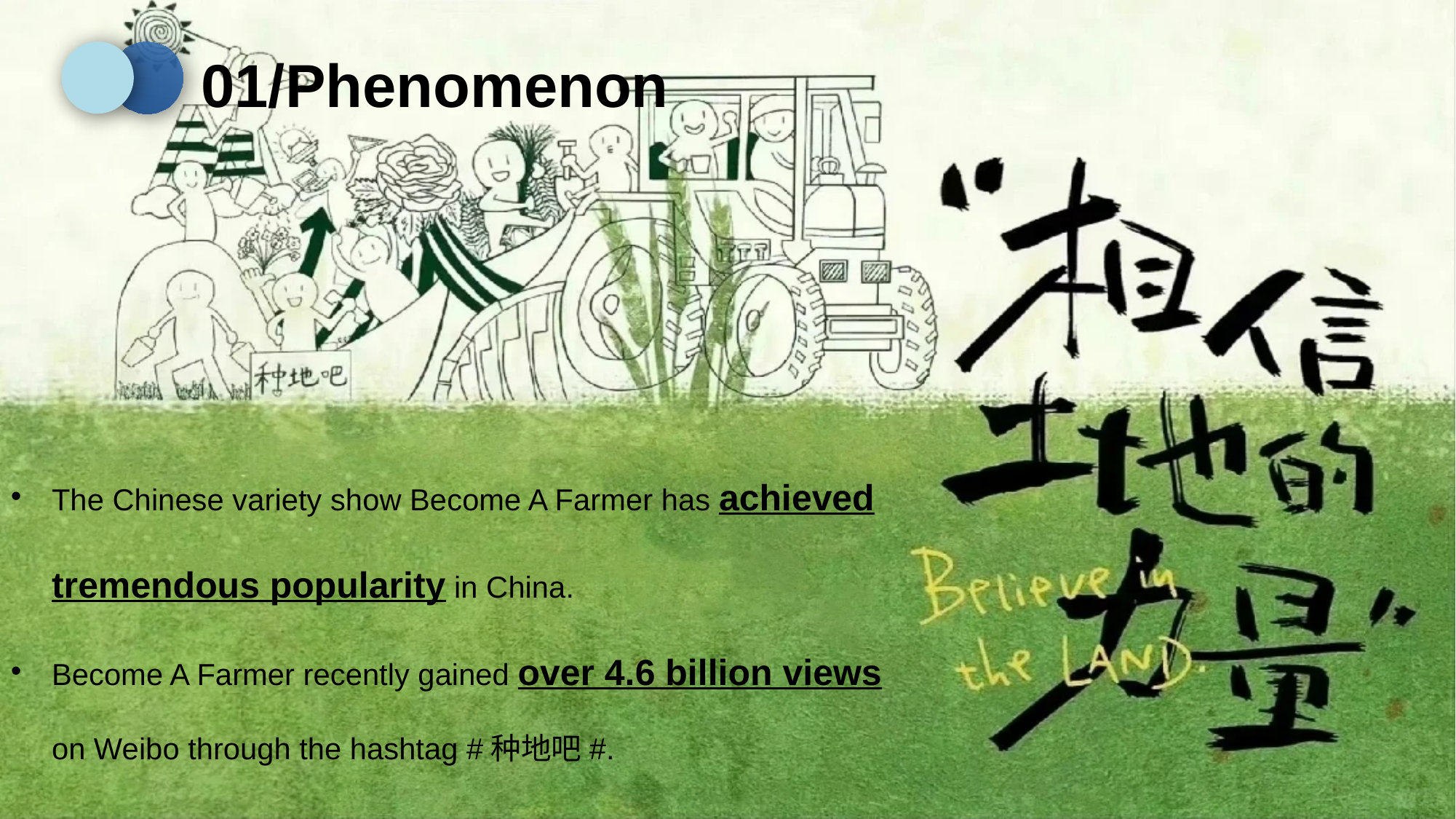

01/Phenomenon
The Chinese variety show Become A Farmer has achieved tremendous popularity in China.
Become A Farmer recently gained over 4.6 billion views on Weibo through the hashtag #种地吧#.